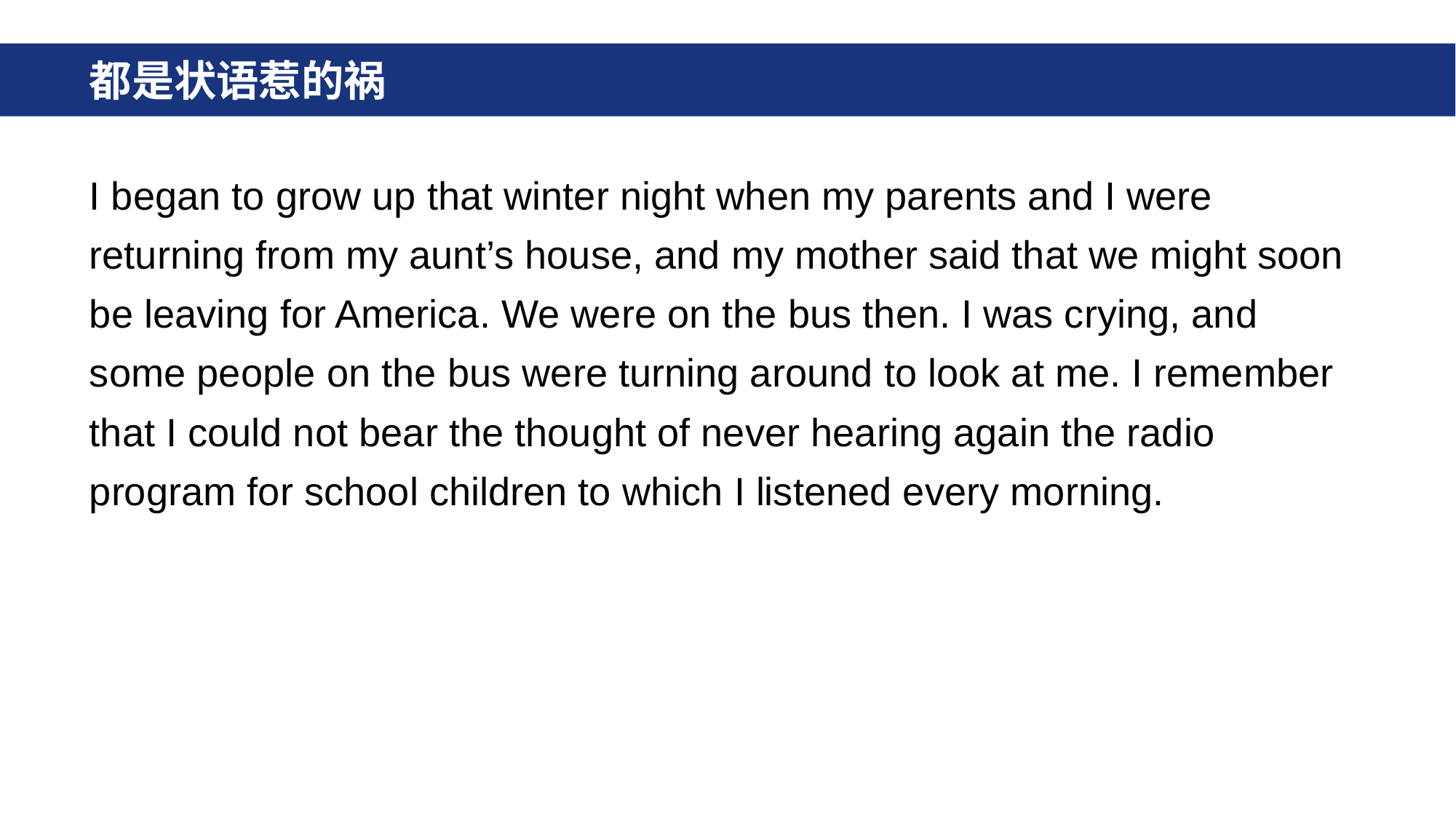

# 都是状语惹的祸
I began to grow up that winter night when my parents and I were returning from my aunt’s house, and my mother said that we might soon be leaving for America. We were on the bus then. I was crying, and some people on the bus were turning around to look at me. I remember that I could not bear the thought of never hearing again the radio program for school children to which I listened every morning.